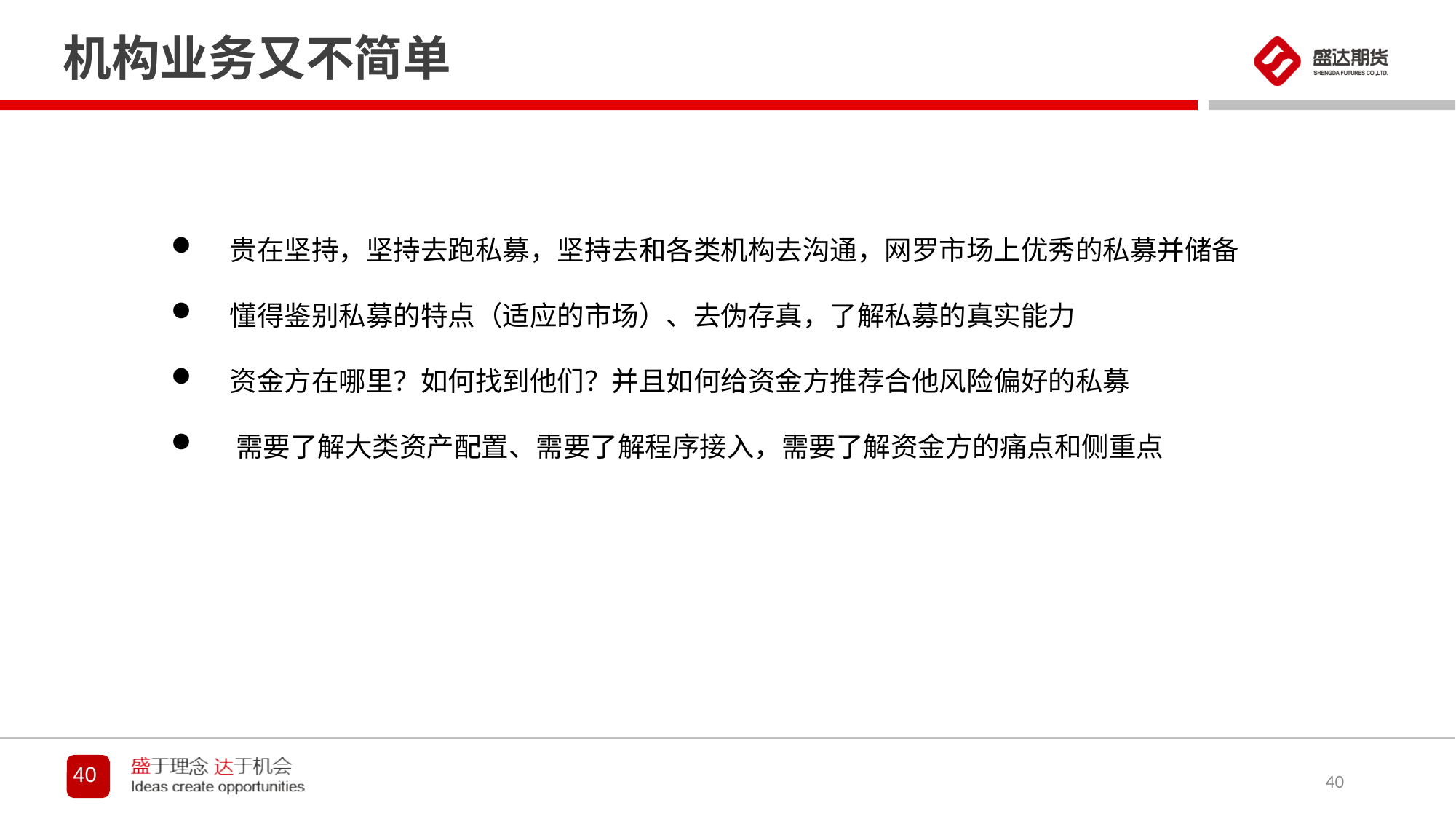

机构业务又不简单
    贵在坚持，坚持去跑私募，坚持去和各类机构去沟通，网罗市场上优秀的私募并储备
    懂得鉴别私募的特点（适应的市场）、去伪存真，了解私募的真实能力
    资金方在哪里？如何找到他们？并且如何给资金方推荐合他风险偏好的私募
     需要了解大类资产配置、需要了解程序接入，需要了解资金方的痛点和侧重点
40